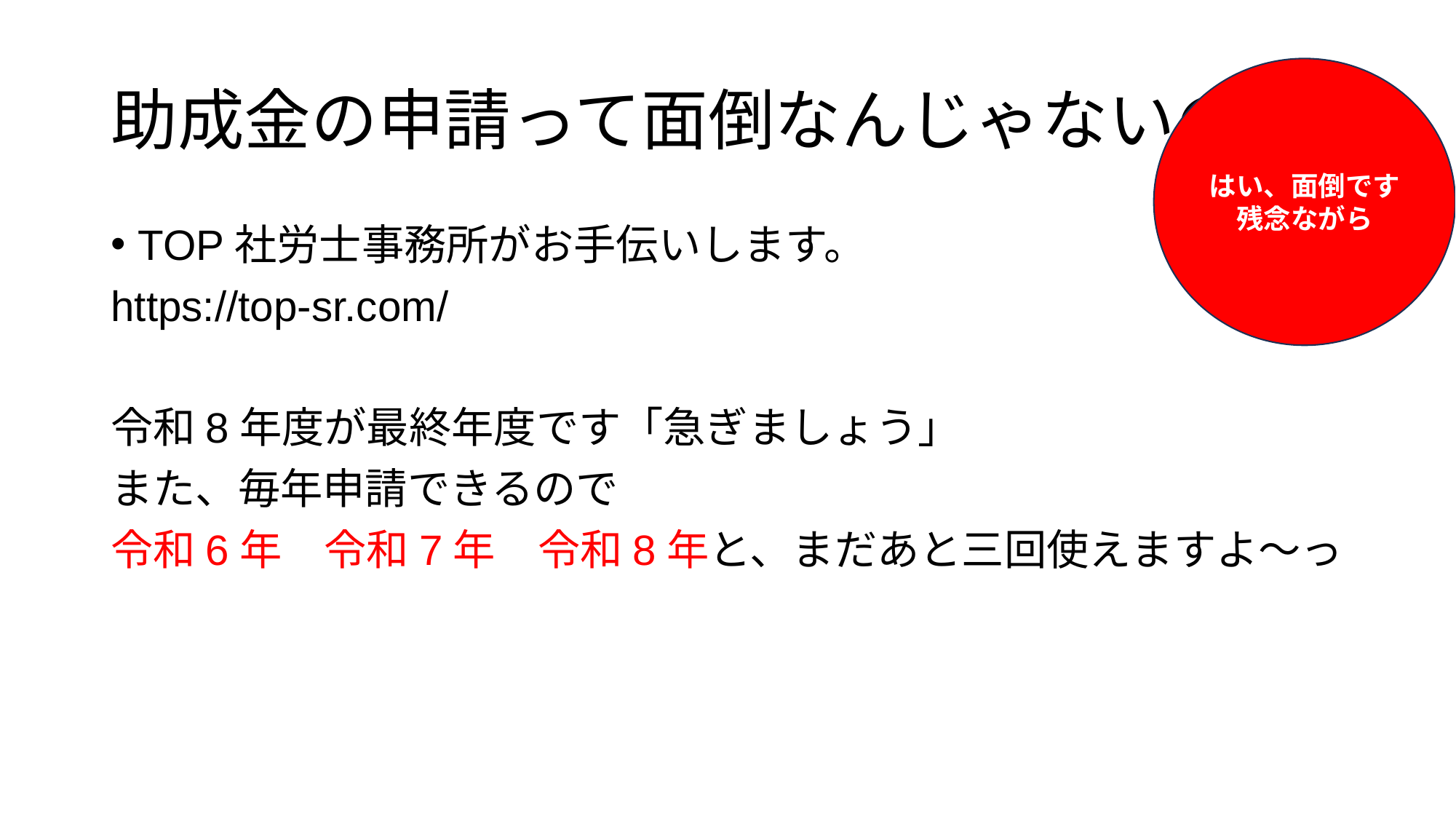

# 助成金の申請って面倒なんじゃないの
はい、面倒です
残念ながら
TOP社労士事務所がお手伝いします。
https://top-sr.com/

令和8年度が最終年度です「急ぎましょう」
また、毎年申請できるので
令和6年　令和7年　令和8年と、まだあと三回使えますよ～っ